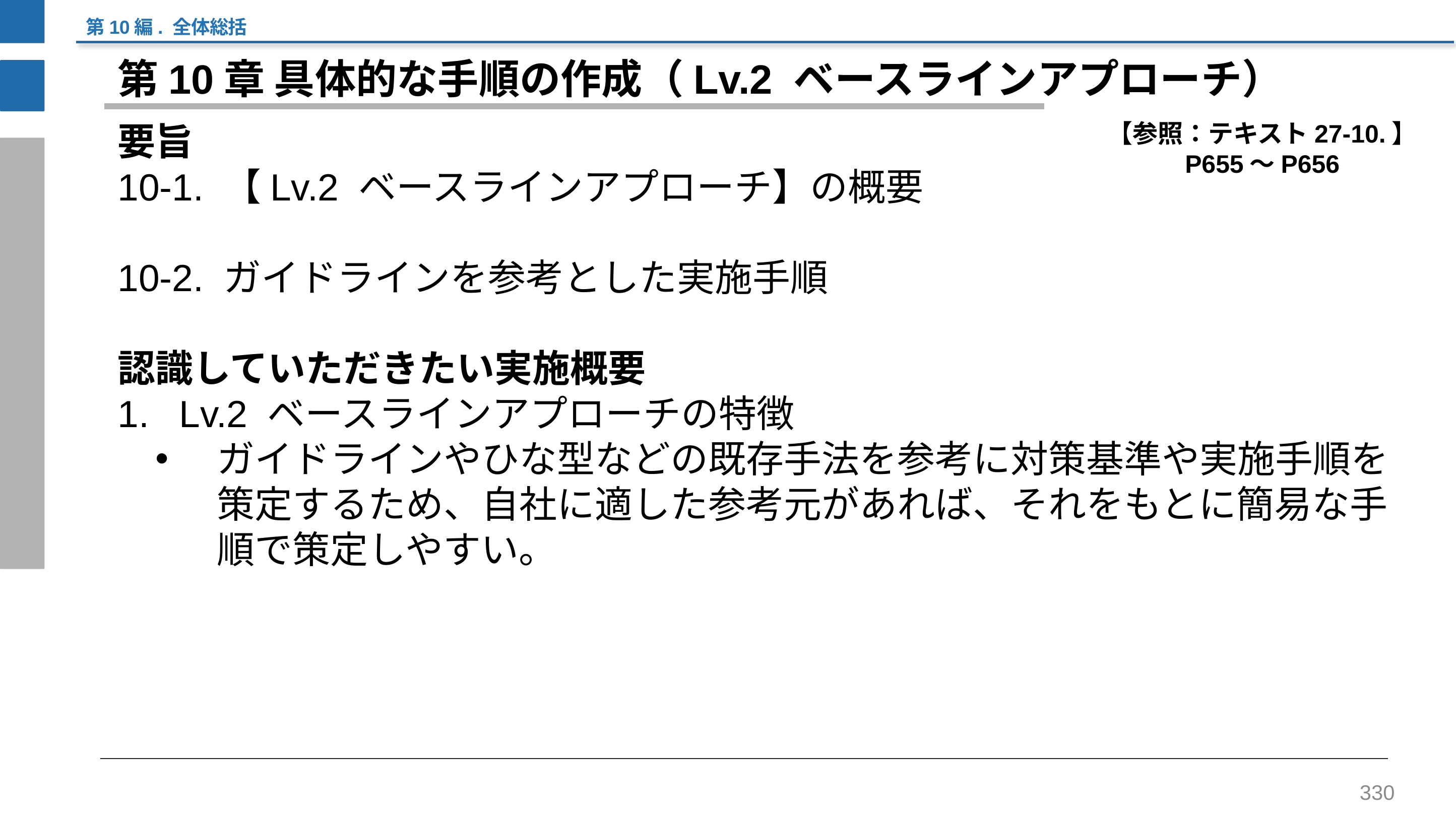

第10編. 全体総括
第10章 具体的な手順の作成（Lv.2 ベースラインアプローチ）
要旨
10-1. 【Lv.2 ベースラインアプローチ】の概要

10-2. ガイドラインを参考とした実施手順

認識していただきたい実施概要
Lv.2 ベースラインアプローチの特徴
ガイドラインやひな型などの既存手法を参考に対策基準や実施手順を策定するため、自社に適した参考元があれば、それをもとに簡易な手順で策定しやすい。
【参照：テキスト27-10.】
P655～P656
330